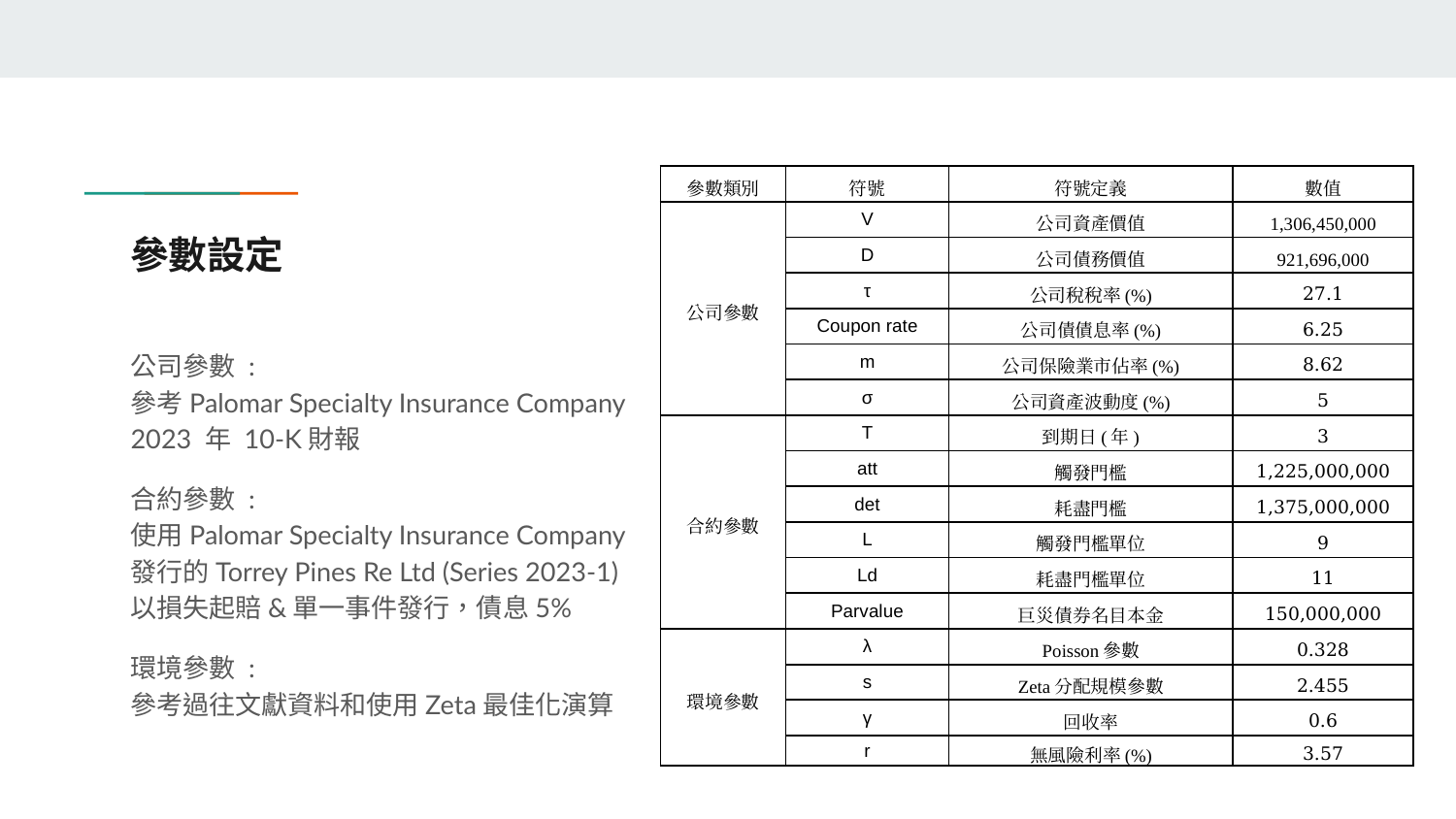

| 參數類別 | 符號 | 符號定義 | 數值 |
| --- | --- | --- | --- |
| 公司參數 | V | 公司資產價值 | 1,306,450,000 |
|  | D | 公司債務價值 | 921,696,000 |
|  | τ | 公司稅稅率(%) | 27.1 |
|  | Coupon rate | 公司債債息率(%) | 6.25 |
|  | m | 公司保險業市佔率(%) | 8.62 |
|  | σ | 公司資產波動度(%) | 5 |
| 合約參數 | T | 到期日(年) | 3 |
|  | att | 觸發門檻 | 1,225,000,000 |
|  | det | 耗盡門檻 | 1,375,000,000 |
|  | L | 觸發門檻單位 | 9 |
|  | Ld | 耗盡門檻單位 | 11 |
|  | Parvalue | 巨災債券名目本金 | 150,000,000 |
| 環境參數 | λ | Poisson參數 | 0.328 |
|  | s | Zeta分配規模參數 | 2.455 |
|  | γ | 回收率 | 0.6 |
|  | r | 無風險利率(%) | 3.57 |
# 參數設定
公司參數 :
參考Palomar Specialty Insurance Company 2023 年 10-K財報
合約參數 :
使用Palomar Specialty Insurance Company
發行的Torrey Pines Re Ltd (Series 2023-1)
以損失起賠&單一事件發行，債息5%
環境參數 :
參考過往文獻資料和使用Zeta最佳化演算